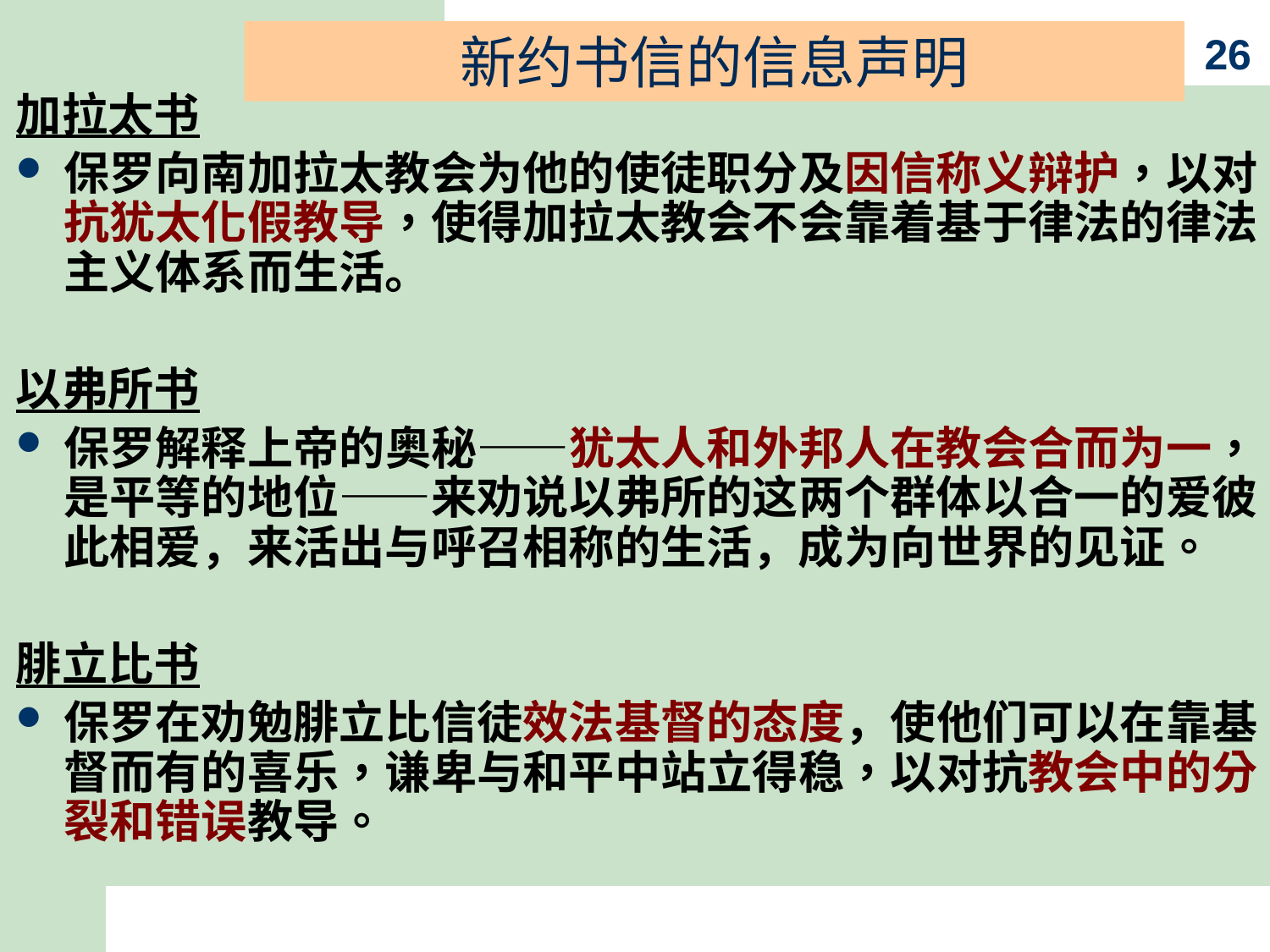

新约书信的信息声明
26
加拉太书
保罗向南加拉太教会为他的使徒职分及因信称义辩护，以对抗犹太化假教导，使得加拉太教会不会靠着基于律法的律法主义体系而生活。

以弗所书
保罗解释上帝的奥秘——犹太人和外邦人在教会合而为一，是平等的地位——来劝说以弗所的这两个群体以合一的爱彼此相爱，来活出与呼召相称的生活，成为向世界的见证。

腓立比书
保罗在劝勉腓立比信徒效法基督的态度，使他们可以在靠基督而有的喜乐，谦卑与和平中站立得稳，以对抗教会中的分裂和错误教导。